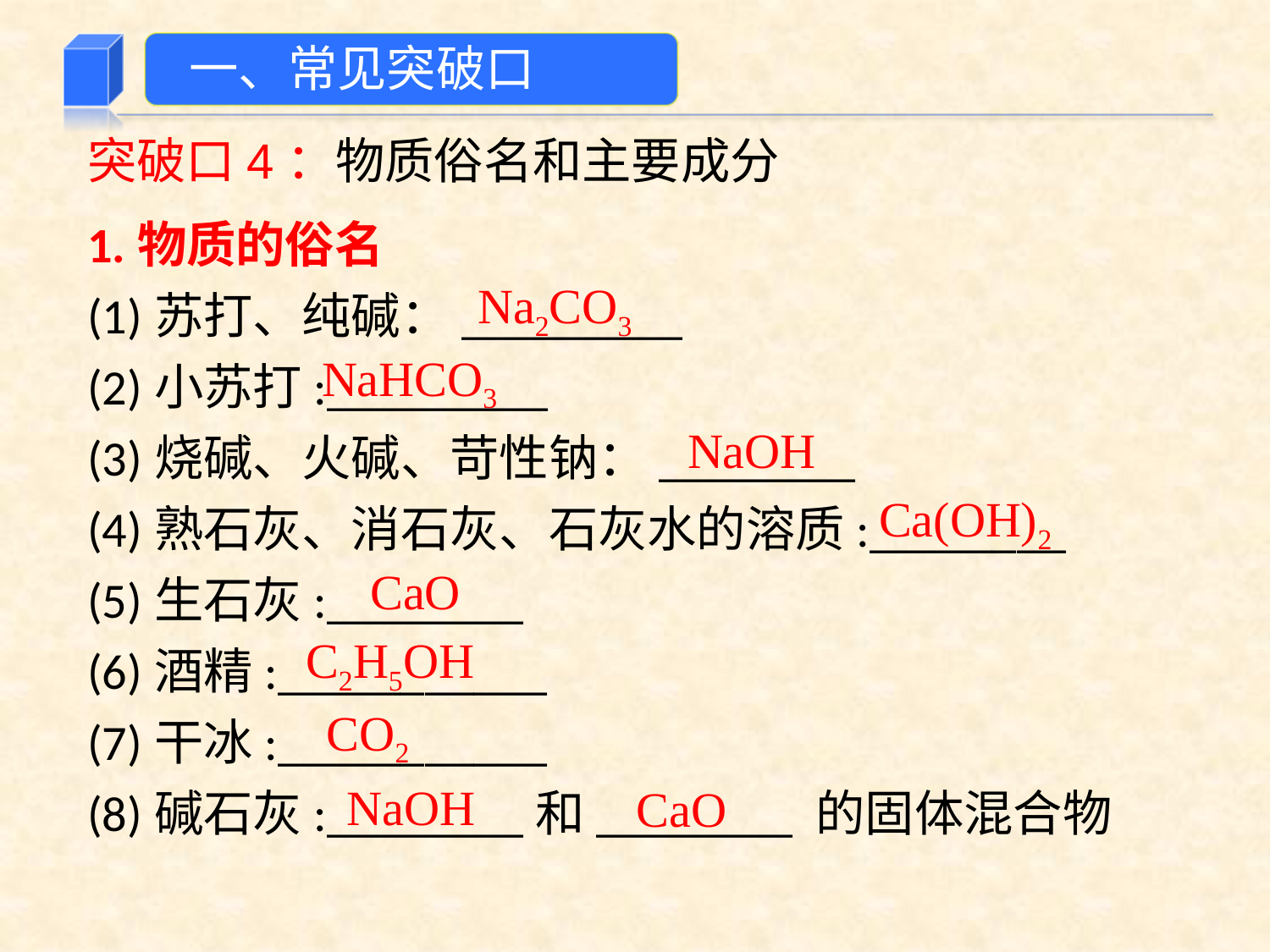

一、常见突破口
突破口4：物质俗名和主要成分
1.物质的俗名
(1)苏打、纯碱：_________
(2)小苏打:_________
(3)烧碱、火碱、苛性钠：________
(4)熟石灰、消石灰、石灰水的溶质:________
(5)生石灰:________
(6)酒精:___________
(7)干冰:___________
(8)碱石灰:________和________ 的固体混合物
Na2CO3
NaHCO3
NaOH
Ca(OH)2
CaO
C2H5OH
CO2
NaOH
CaO